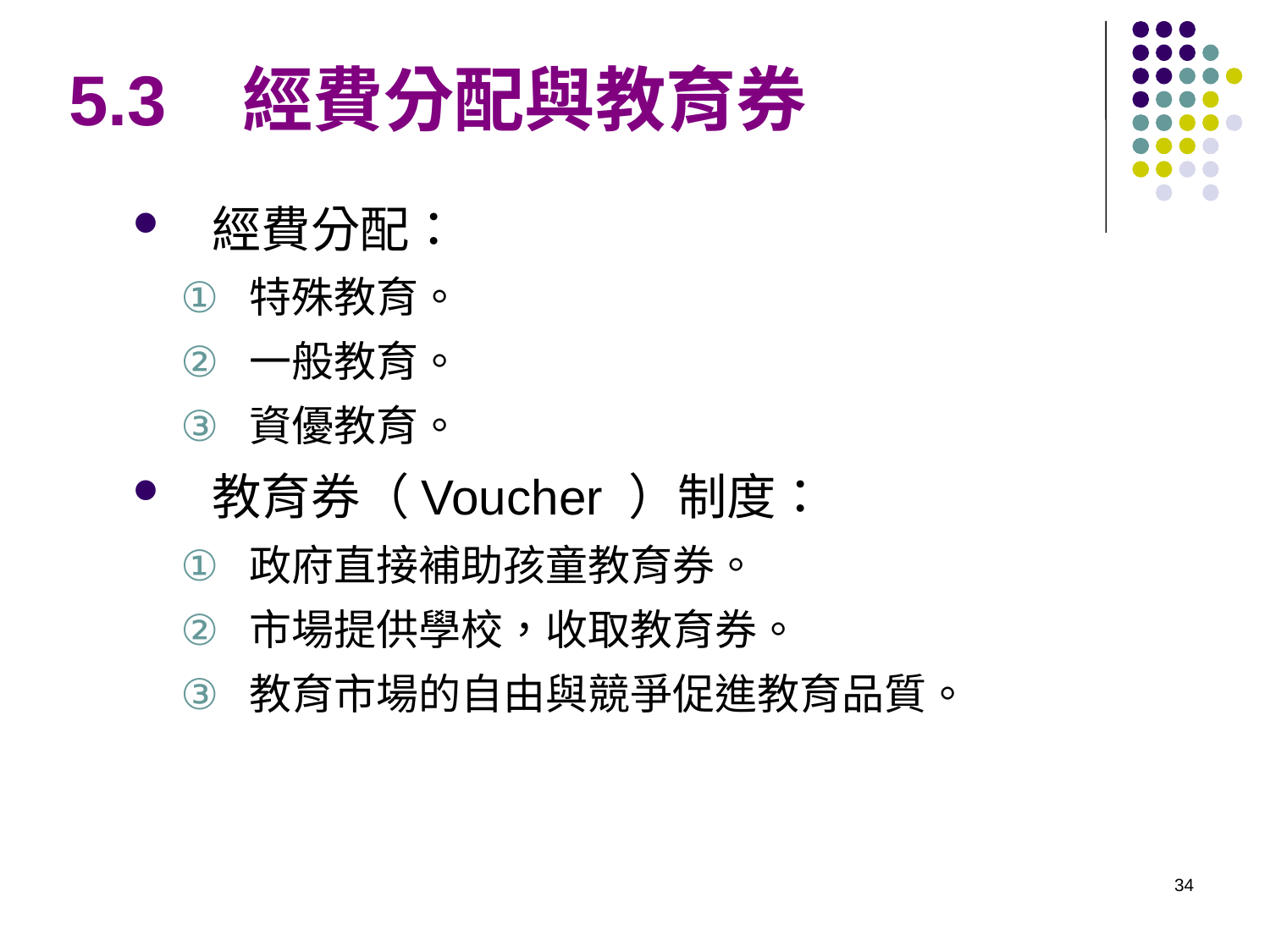

# 5.3   經費分配與教育券
經費分配：
特殊教育。
一般教育。
資優教育。
教育券（Voucher ）制度：
政府直接補助孩童教育券。
市場提供學校，收取教育券。
教育市場的自由與競爭促進教育品質。

34